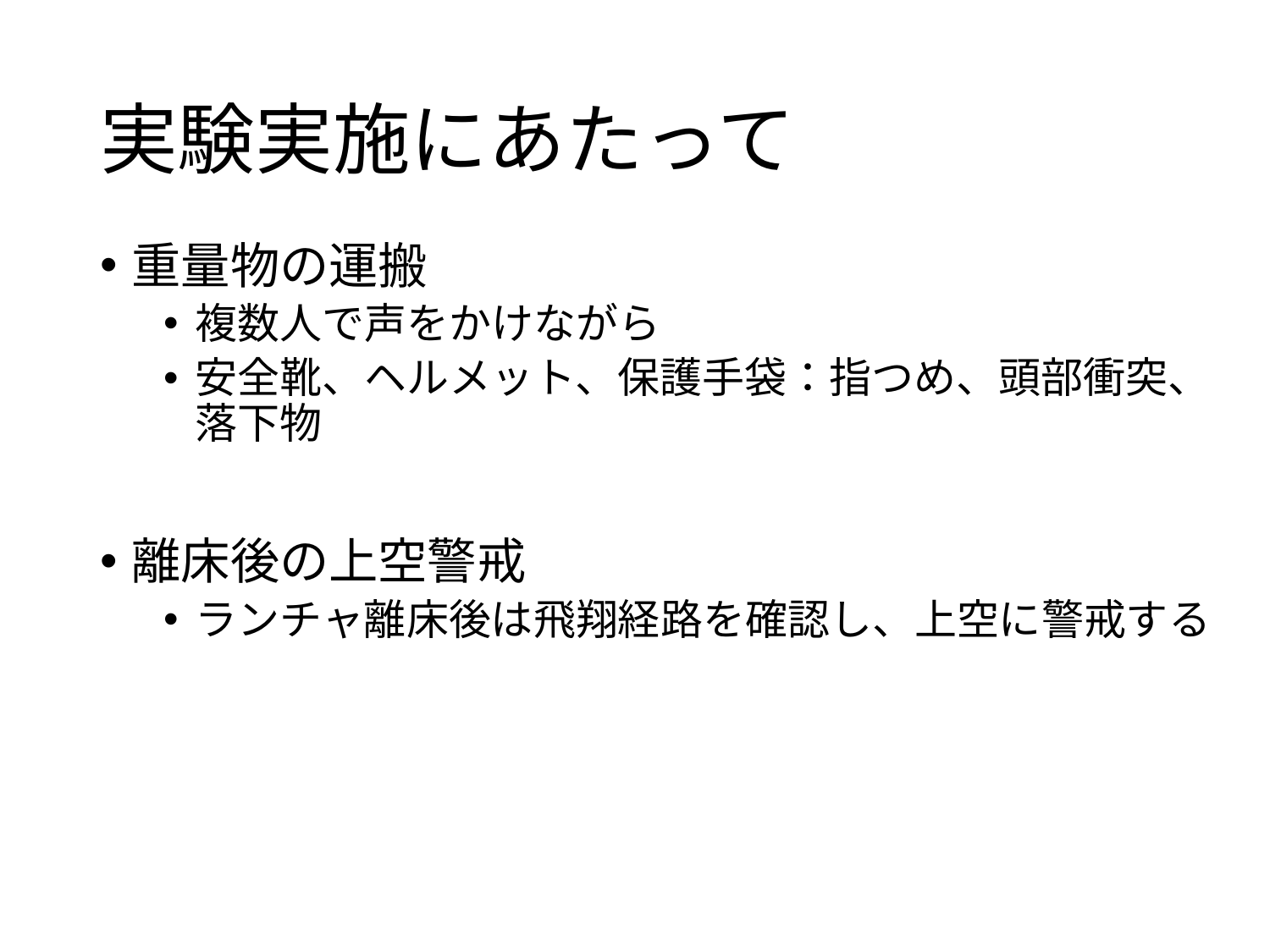

# 実験実施にあたって
重量物の運搬
複数人で声をかけながら
安全靴、ヘルメット、保護手袋：指つめ、頭部衝突、落下物

離床後の上空警戒
ランチャ離床後は飛翔経路を確認し、上空に警戒する